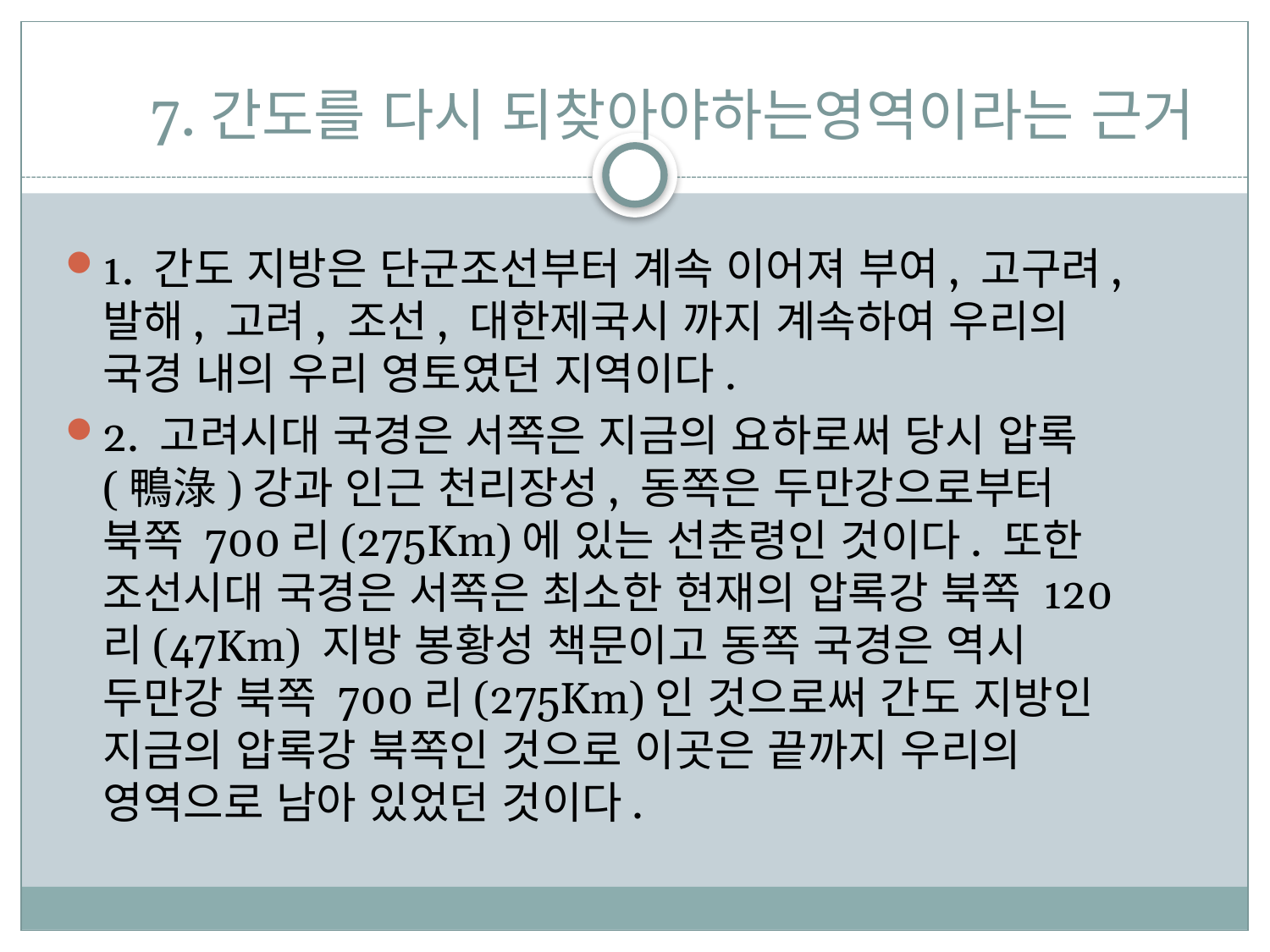

# 7.간도를 다시 되찾아야하는영역이라는 근거
1. 간도 지방은 단군조선부터 계속 이어져 부여, 고구려, 발해, 고려, 조선, 대한제국시 까지 계속하여 우리의 국경 내의 우리 영토였던 지역이다.
2. 고려시대 국경은 서쪽은 지금의 요하로써 당시 압록(鴨淥)강과 인근 천리장성, 동쪽은 두만강으로부터 북쪽 700리(275Km)에 있는 선춘령인 것이다. 또한 조선시대 국경은 서쪽은 최소한 현재의 압록강 북쪽 120리(47Km) 지방 봉황성 책문이고 동쪽 국경은 역시 두만강 북쪽 700리(275Km)인 것으로써 간도 지방인 지금의 압록강 북쪽인 것으로 이곳은 끝까지 우리의 영역으로 남아 있었던 것이다.